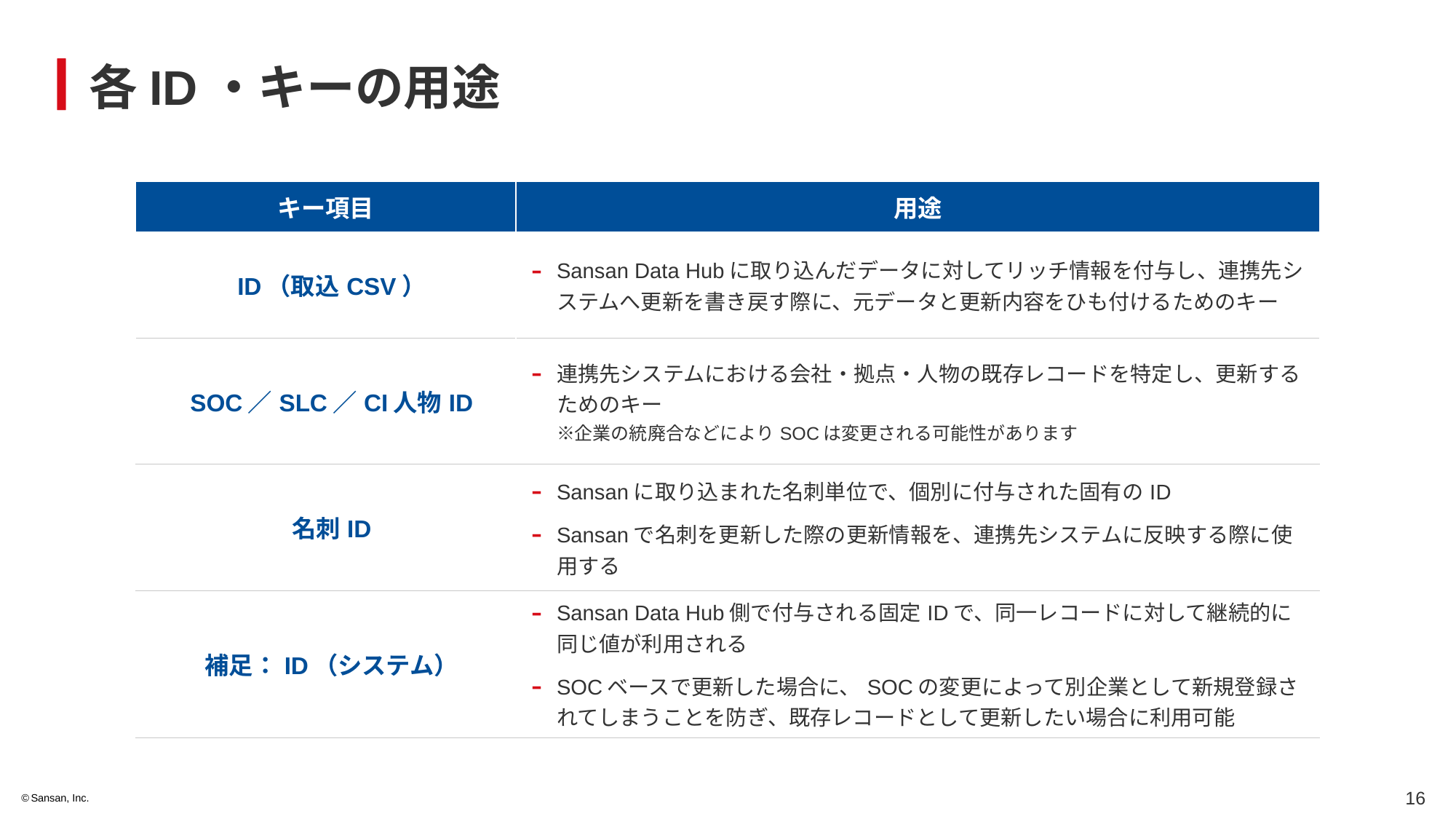

# 各ID・キーの用途
| キー項目 | 用途 |
| --- | --- |
| ID（取込CSV） | Sansan Data Hubに取り込んだデータに対してリッチ情報を付与し、連携先システムへ更新を書き戻す際に、元データと更新内容をひも付けるためのキー |
| SOC／SLC／CI人物ID | 連携先システムにおける会社・拠点・人物の既存レコードを特定し、更新するためのキー ※企業の統廃合などによりSOCは変更される可能性があります |
| 名刺ID | Sansanに取り込まれた名刺単位で、個別に付与された固有のID Sansanで名刺を更新した際の更新情報を、連携先システムに反映する際に使用する |
| 補足：ID（システム） | Sansan Data Hub側で付与される固定IDで、同一レコードに対して継続的に同じ値が利用される SOCベースで更新した場合に、SOCの変更によって別企業として新規登録されてしまうことを防ぎ、既存レコードとして更新したい場合に利用可能 |